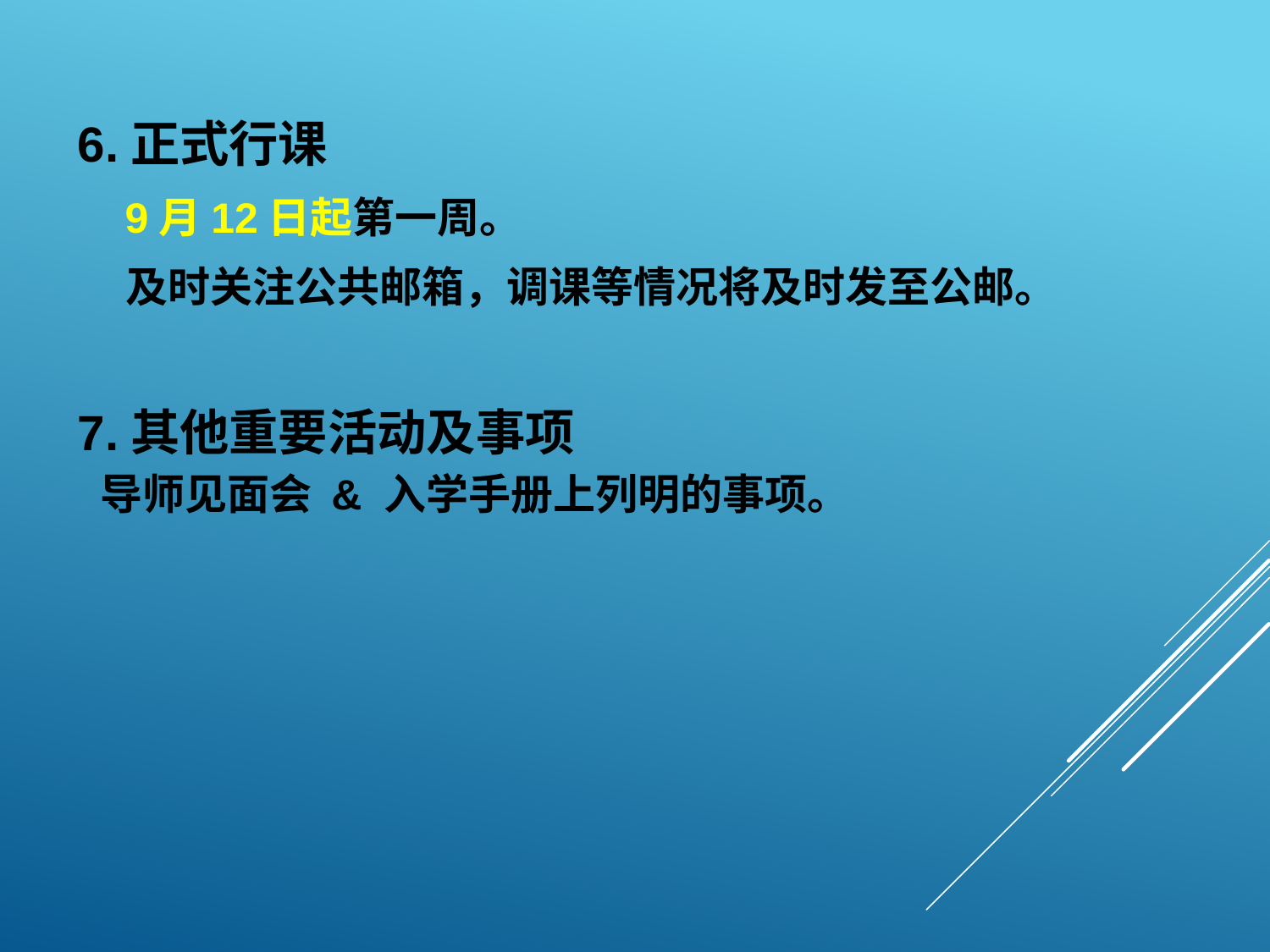

6.正式行课
    9月12日起第一周。
    及时关注公共邮箱，调课等情况将及时发至公邮。

7.其他重要活动及事项
  导师见面会 & 入学手册上列明的事项。
#